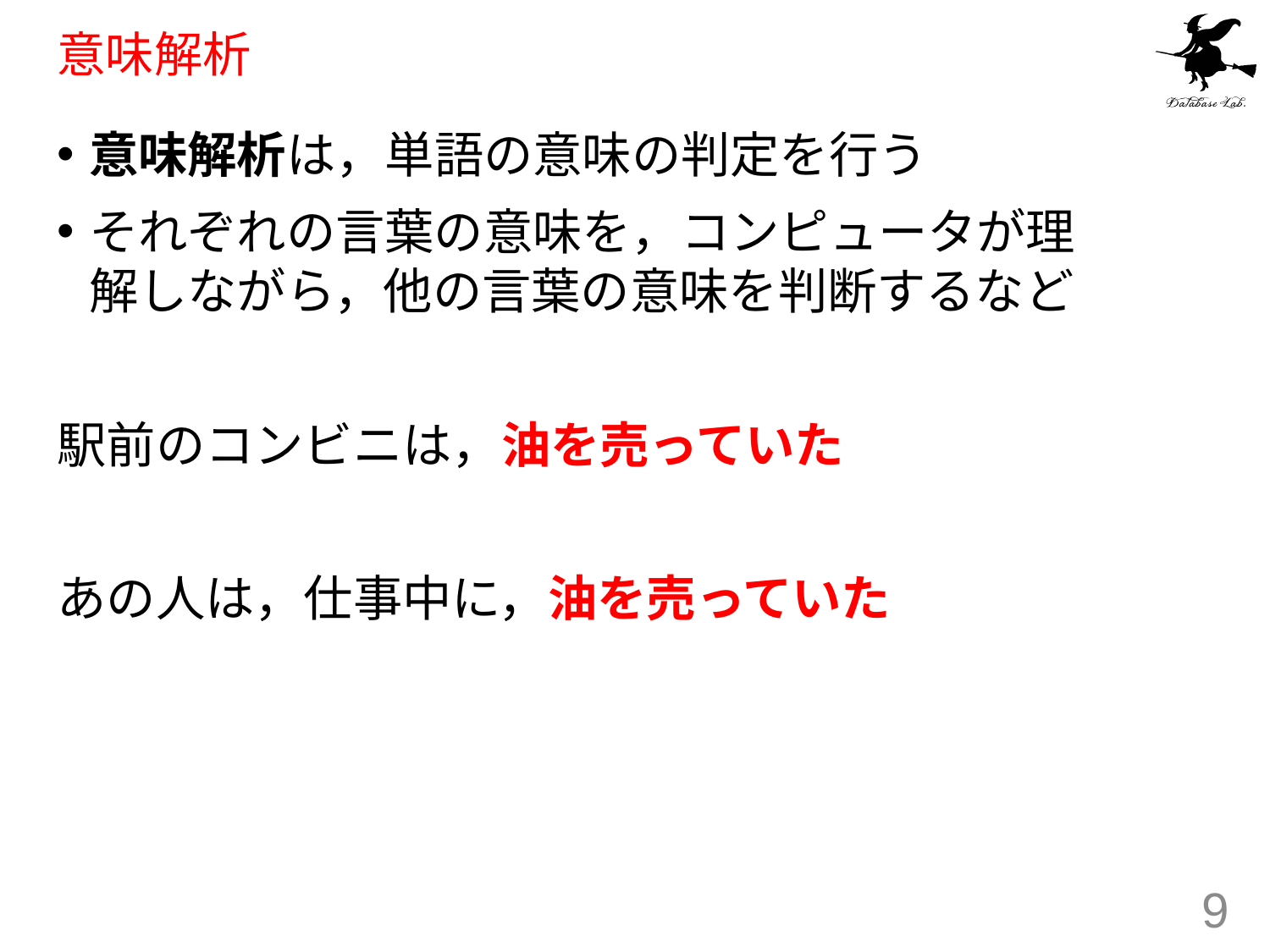

# 意味解析
意味解析は，単語の意味の判定を行う
それぞれの言葉の意味を，コンピュータが理解しながら，他の言葉の意味を判断するなど

駅前のコンビニは，油を売っていた

あの人は，仕事中に，油を売っていた
9